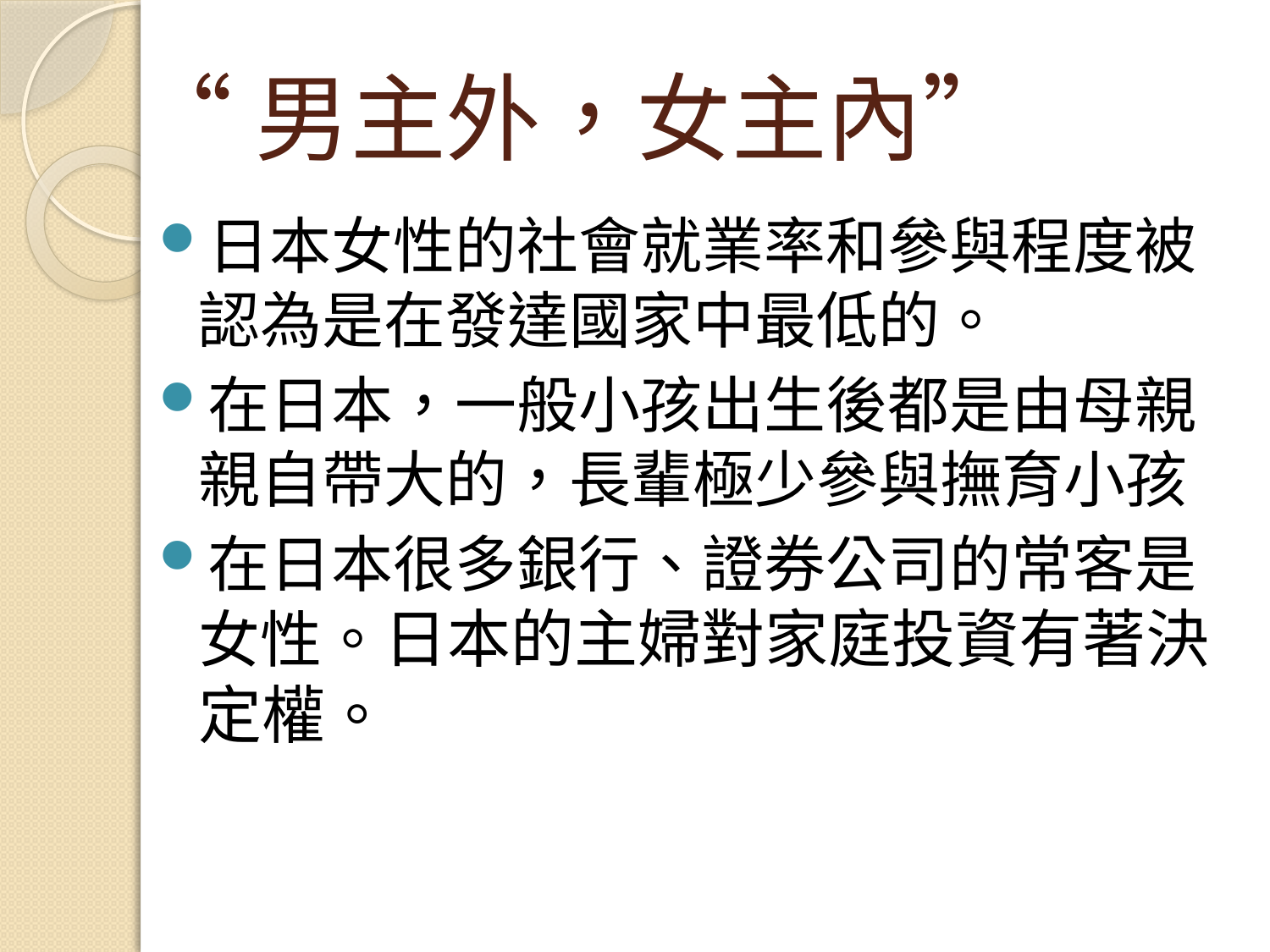

# “男主外，女主內”
日本女性的社會就業率和參與程度被認為是在發達國家中最低的。
在日本，一般小孩出生後都是由母親親自帶大的，長輩極少參與撫育小孩
在日本很多銀行、證券公司的常客是女性。日本的主婦對家庭投資有著決定權。